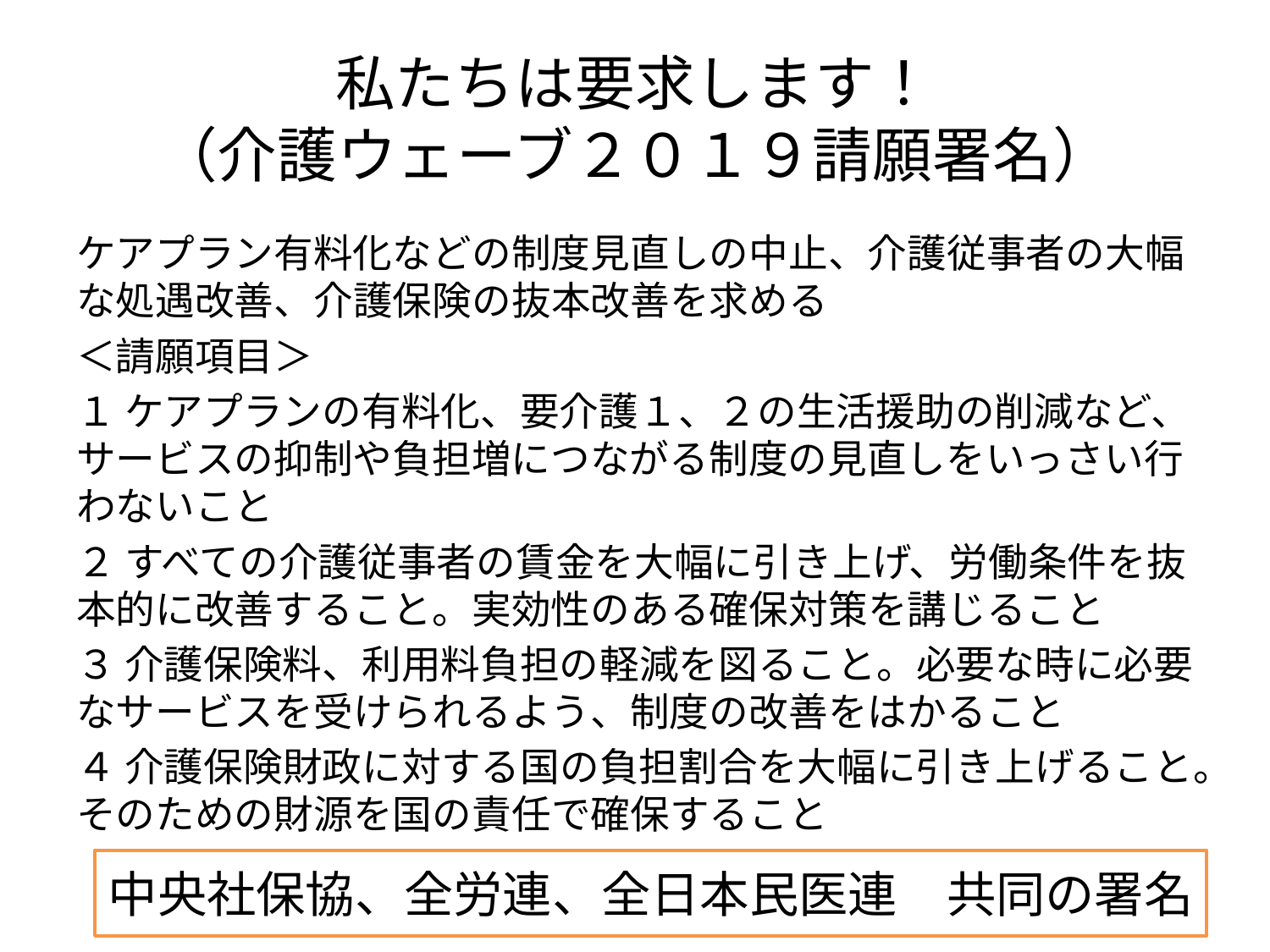

# 私たちは要求します！ （介護ウェーブ２０１９請願署名）
ケアプラン有料化などの制度見直しの中止、介護従事者の大幅な処遇改善、介護保険の抜本改善を求める
＜請願項目＞
１ ケアプランの有料化、要介護１、２の生活援助の削減など、サービスの抑制や負担増につながる制度の見直しをいっさい行わないこと
２ すべての介護従事者の賃金を大幅に引き上げ、労働条件を抜本的に改善すること。実効性のある確保対策を講じること
３ 介護保険料、利用料負担の軽減を図ること。必要な時に必要なサービスを受けられるよう、制度の改善をはかること
４ 介護保険財政に対する国の負担割合を大幅に引き上げること。そのための財源を国の責任で確保すること
中央社保協、全労連、全日本民医連　共同の署名